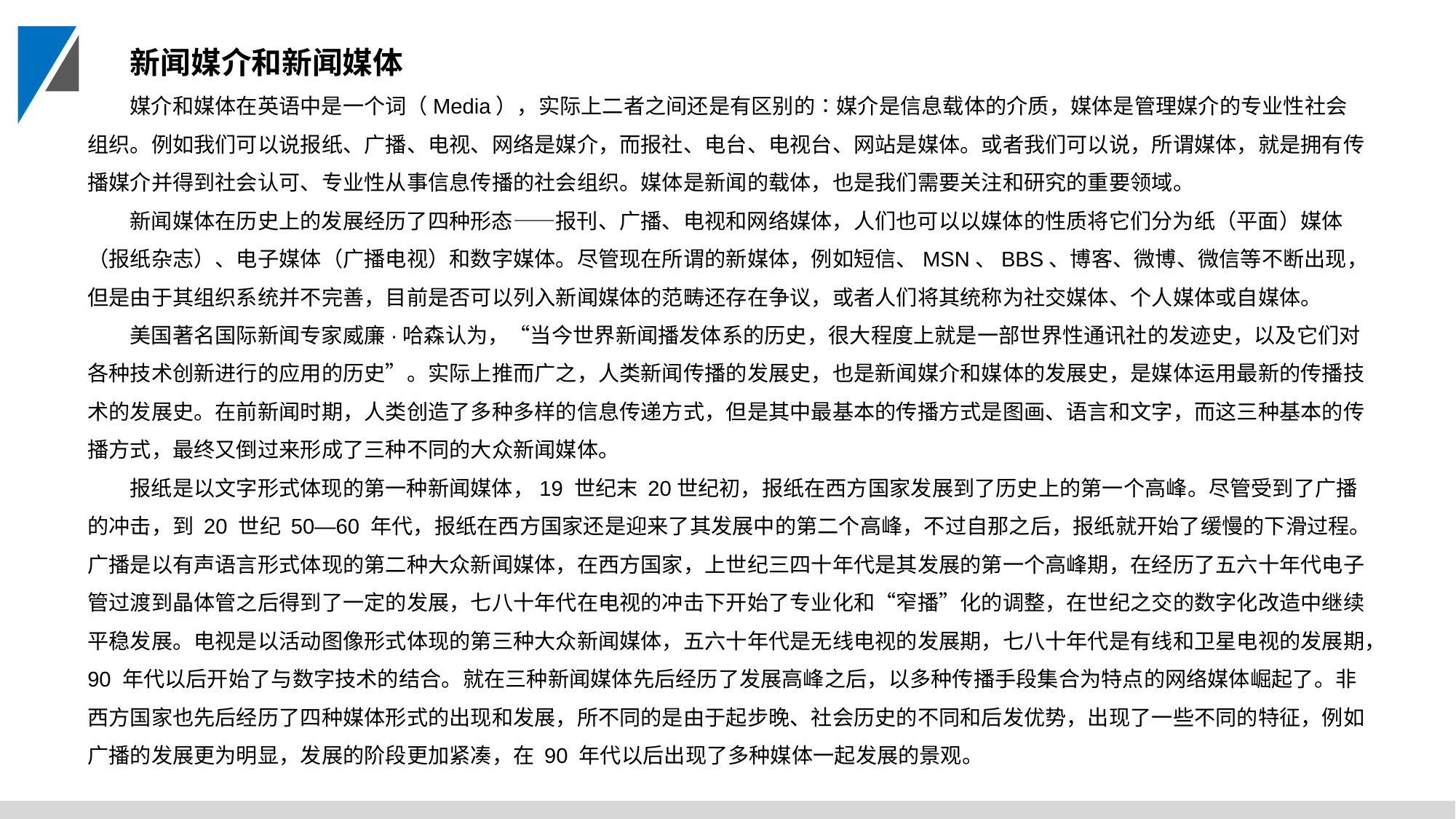

新闻媒介和新闻媒体
媒介和媒体在英语中是一个词（Media），实际上二者之间还是有区别的∶媒介是信息载体的介质，媒体是管理媒介的专业性社会组织。例如我们可以说报纸、广播、电视、网络是媒介，而报社、电台、电视台、网站是媒体。或者我们可以说，所谓媒体，就是拥有传播媒介并得到社会认可、专业性从事信息传播的社会组织。媒体是新闻的载体，也是我们需要关注和研究的重要领域。
新闻媒体在历史上的发展经历了四种形态——报刊、广播、电视和网络媒体，人们也可以以媒体的性质将它们分为纸（平面）媒体（报纸杂志）、电子媒体（广播电视）和数字媒体。尽管现在所谓的新媒体，例如短信、MSN、BBS、博客、微博、微信等不断出现，但是由于其组织系统并不完善，目前是否可以列入新闻媒体的范畴还存在争议，或者人们将其统称为社交媒体、个人媒体或自媒体。
美国著名国际新闻专家威廉·哈森认为，“当今世界新闻播发体系的历史，很大程度上就是一部世界性通讯社的发迹史，以及它们对各种技术创新进行的应用的历史”。实际上推而广之，人类新闻传播的发展史，也是新闻媒介和媒体的发展史，是媒体运用最新的传播技术的发展史。在前新闻时期，人类创造了多种多样的信息传递方式，但是其中最基本的传播方式是图画、语言和文字，而这三种基本的传播方式，最终又倒过来形成了三种不同的大众新闻媒体。
报纸是以文字形式体现的第一种新闻媒体，19 世纪末 20世纪初，报纸在西方国家发展到了历史上的第一个高峰。尽管受到了广播的冲击，到 20 世纪 50—60 年代，报纸在西方国家还是迎来了其发展中的第二个高峰，不过自那之后，报纸就开始了缓慢的下滑过程。广播是以有声语言形式体现的第二种大众新闻媒体，在西方国家，上世纪三四十年代是其发展的第一个高峰期，在经历了五六十年代电子管过渡到晶体管之后得到了一定的发展，七八十年代在电视的冲击下开始了专业化和“窄播”化的调整，在世纪之交的数字化改造中继续平稳发展。电视是以活动图像形式体现的第三种大众新闻媒体，五六十年代是无线电视的发展期，七八十年代是有线和卫星电视的发展期，90 年代以后开始了与数字技术的结合。就在三种新闻媒体先后经历了发展高峰之后，以多种传播手段集合为特点的网络媒体崛起了。非西方国家也先后经历了四种媒体形式的出现和发展，所不同的是由于起步晚、社会历史的不同和后发优势，出现了一些不同的特征，例如广播的发展更为明显，发展的阶段更加紧凑，在 90 年代以后出现了多种媒体一起发展的景观。